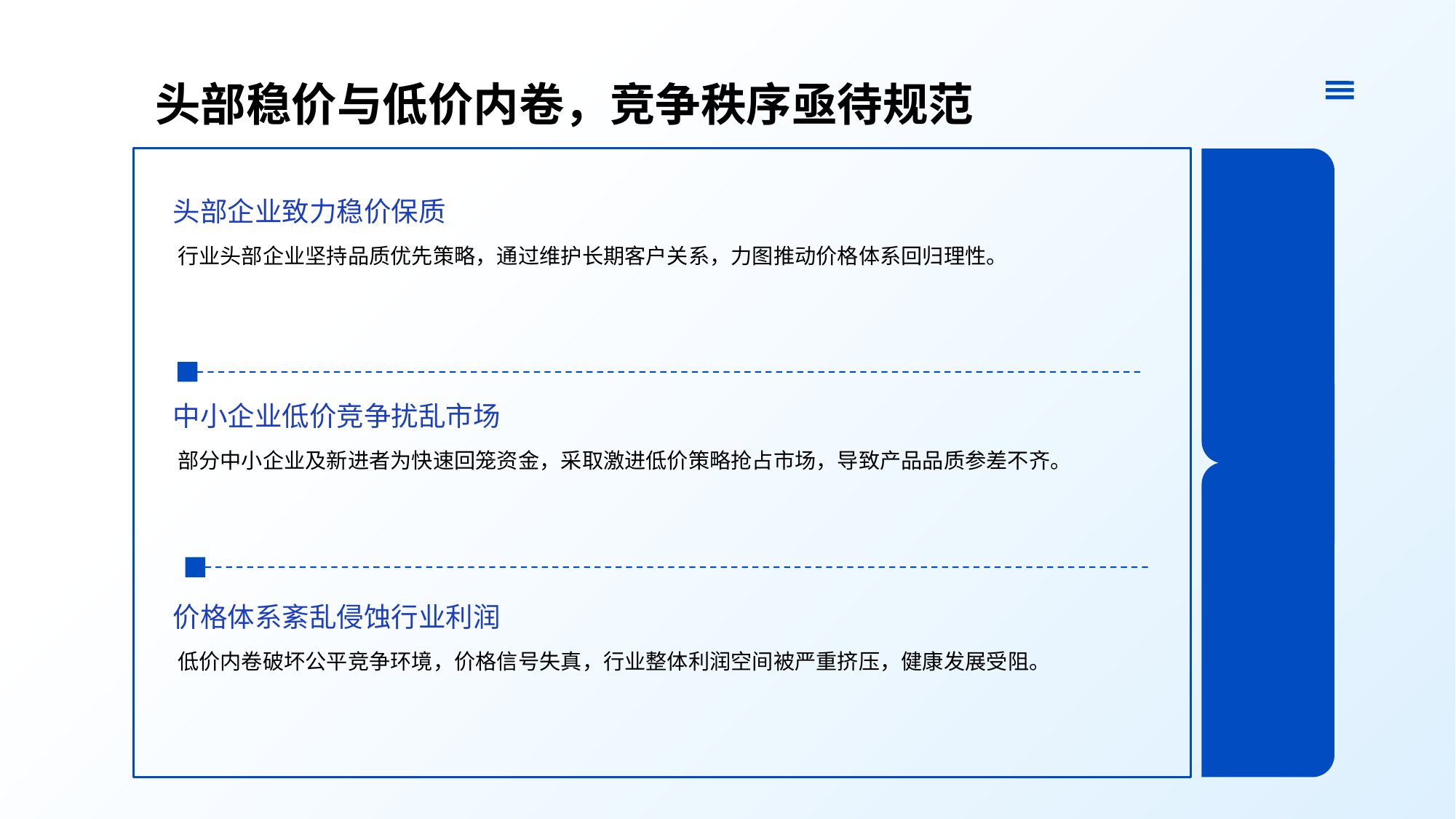

头部稳价与低价内卷，竞争秩序亟待规范

头部企业致力稳价保质
行业头部企业坚持品质优先策略，通过维护长期客户关系，力图推动价格体系回归理性。

中小企业低价竞争扰乱市场
部分中小企业及新进者为快速回笼资金，采取激进低价策略抢占市场，导致产品品质参差不齐。

价格体系紊乱侵蚀行业利润
低价内卷破坏公平竞争环境，价格信号失真，行业整体利润空间被严重挤压，健康发展受阻。